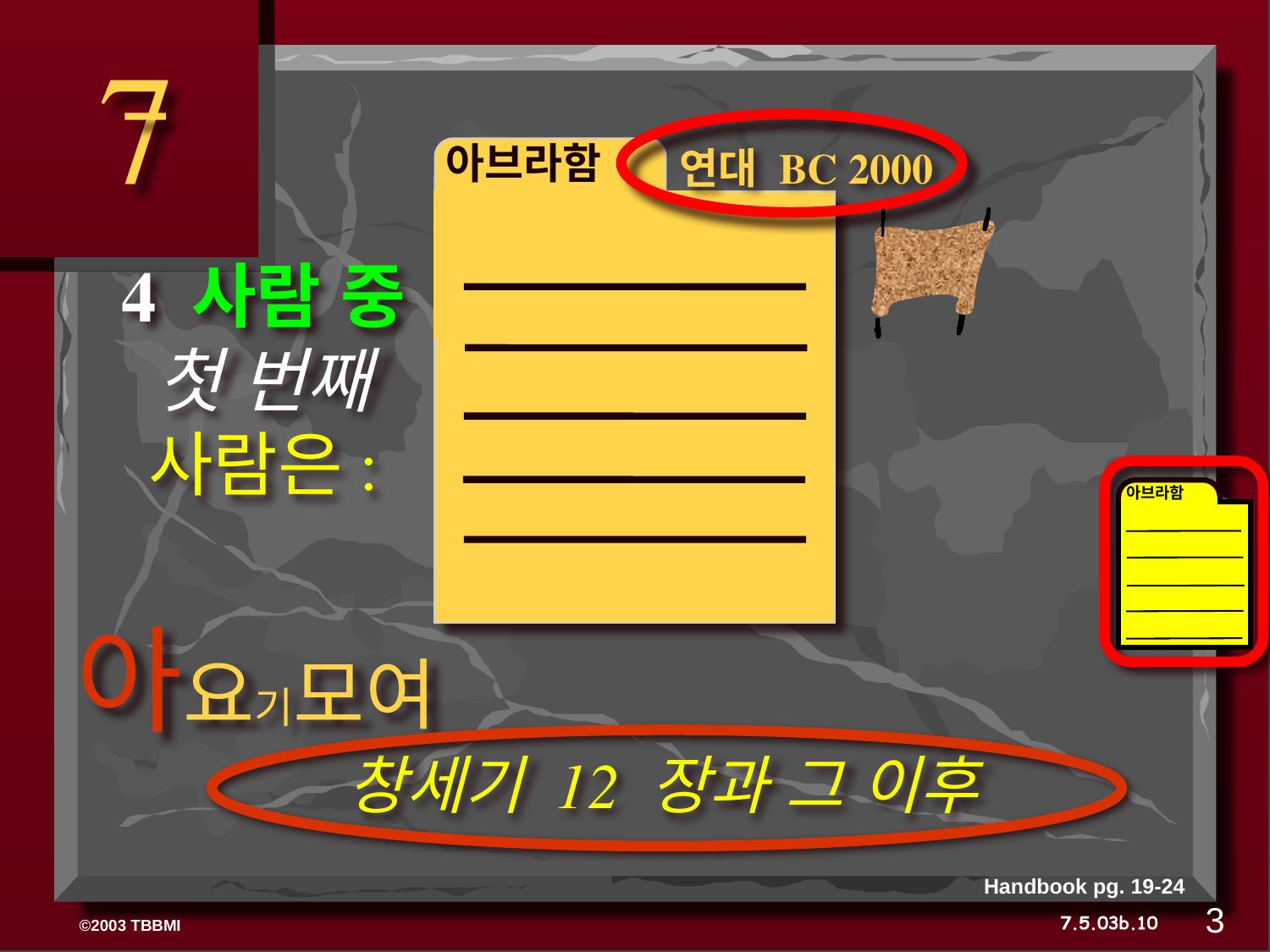

7

아브라함
ABRAHAM
연대 BC 2000

4 사람 중
첫 번째 사람은:

아브라함

아요기모여

창세기 12 장과 그 이후

Handbook pg. 19-24
3

10